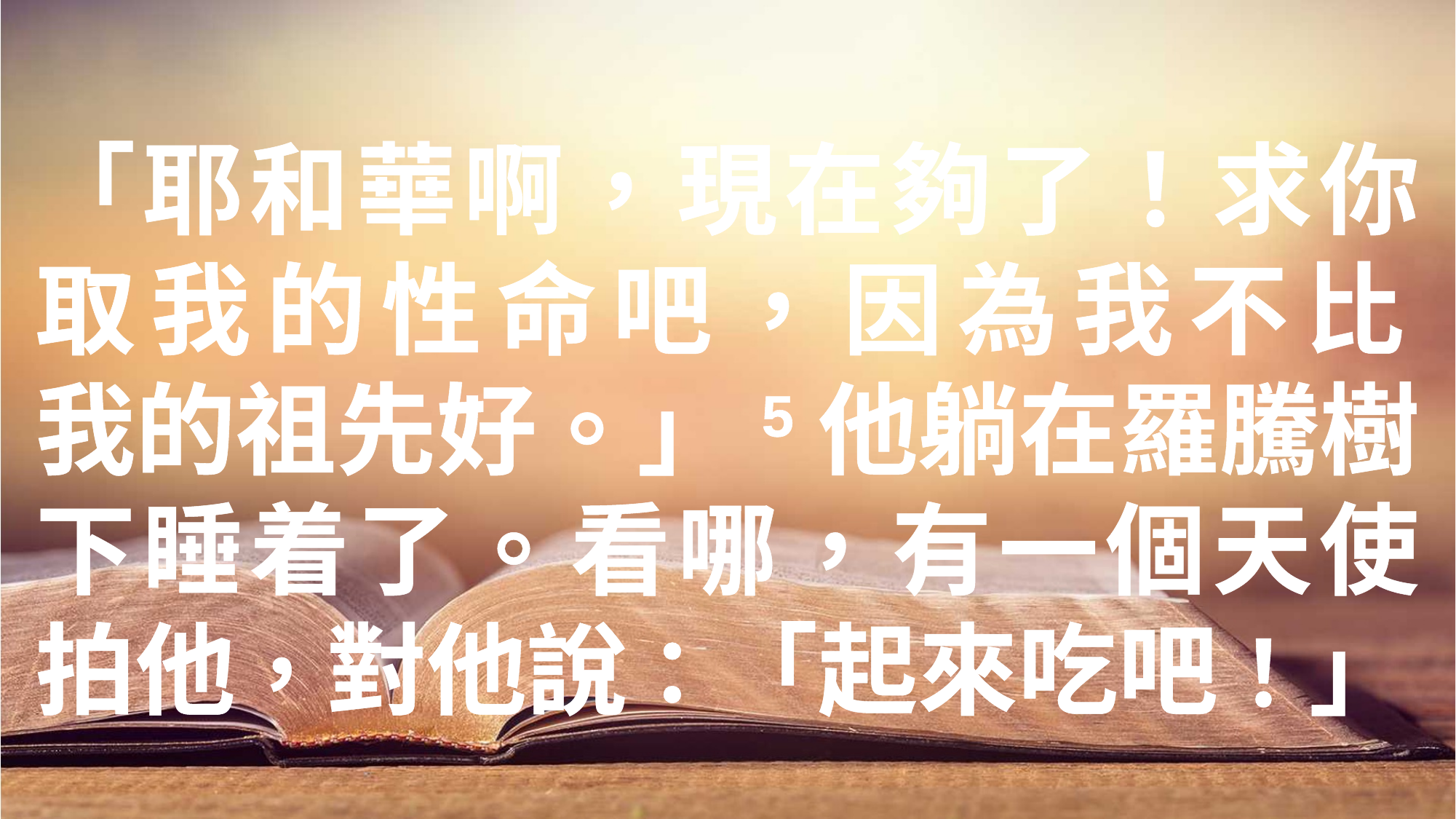

「耶和華啊，現在夠了！求你取我的性命吧，因為我不比
我的祖先好。」5他躺在羅騰樹下睡着了。看哪，有一個天使拍他，對他說：「起來吃吧！」